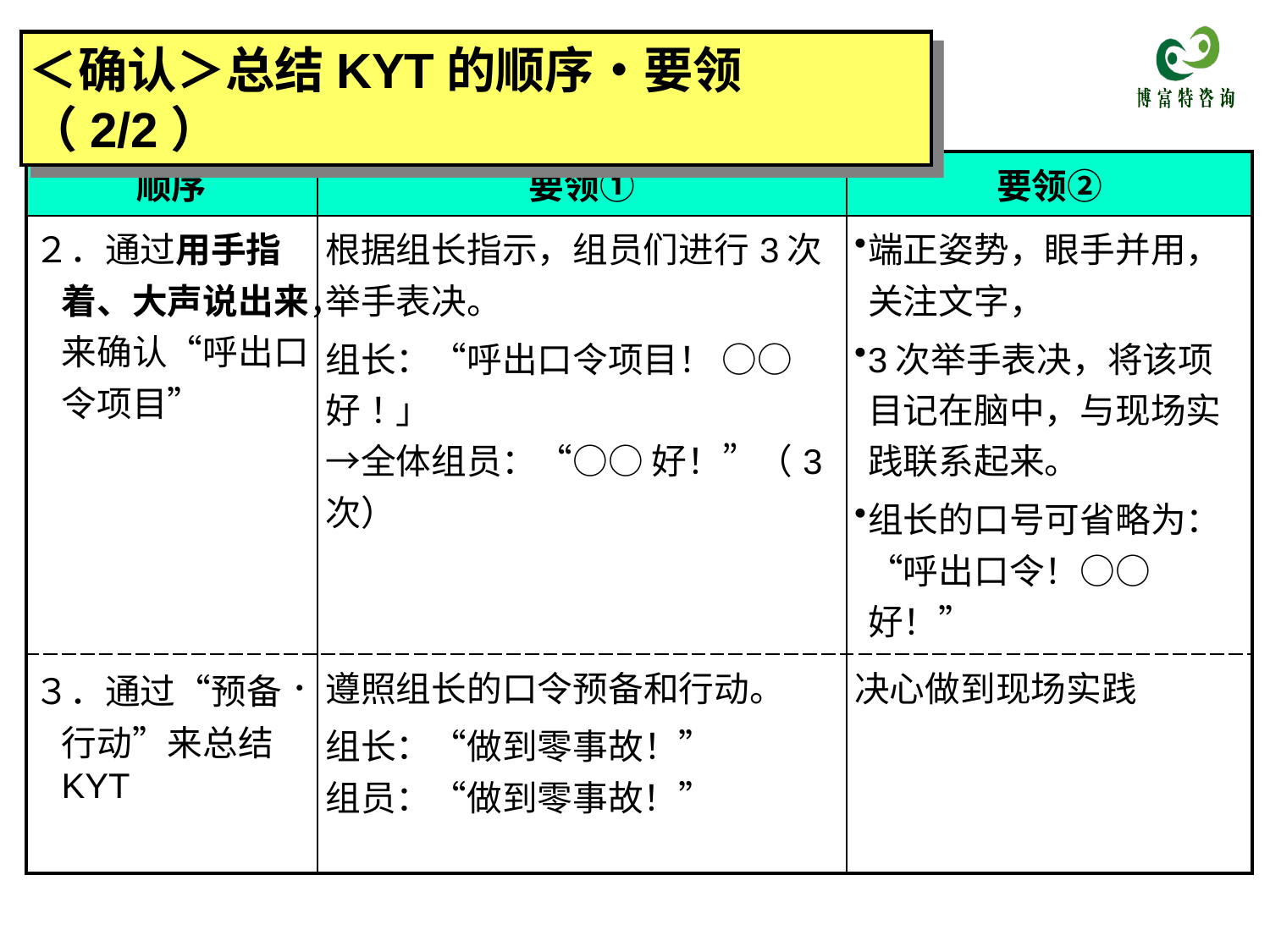

＜确认＞总结KYT的顺序・要领（2/2）
| 顺序 | 要领① | 要领② |
| --- | --- | --- |
| ２．通过用手指着、大声说出来，来确认“呼出口令项目” | 根据组长指示，组员们进行3次举手表决。 组长：“呼出口令项目！ ○○好！」 →全体组员：“○○ 好！”（3次） | 端正姿势，眼手并用，关注文字， 3次举手表决，将该项目记在脑中，与现场实践联系起来。 组长的口号可省略为：“呼出口令！○○好！” |
| ３．通过“预备·行动”来总结KYT | 遵照组长的口令预备和行动。 组长：“做到零事故！” 组员：“做到零事故！” | 决心做到现场实践 |